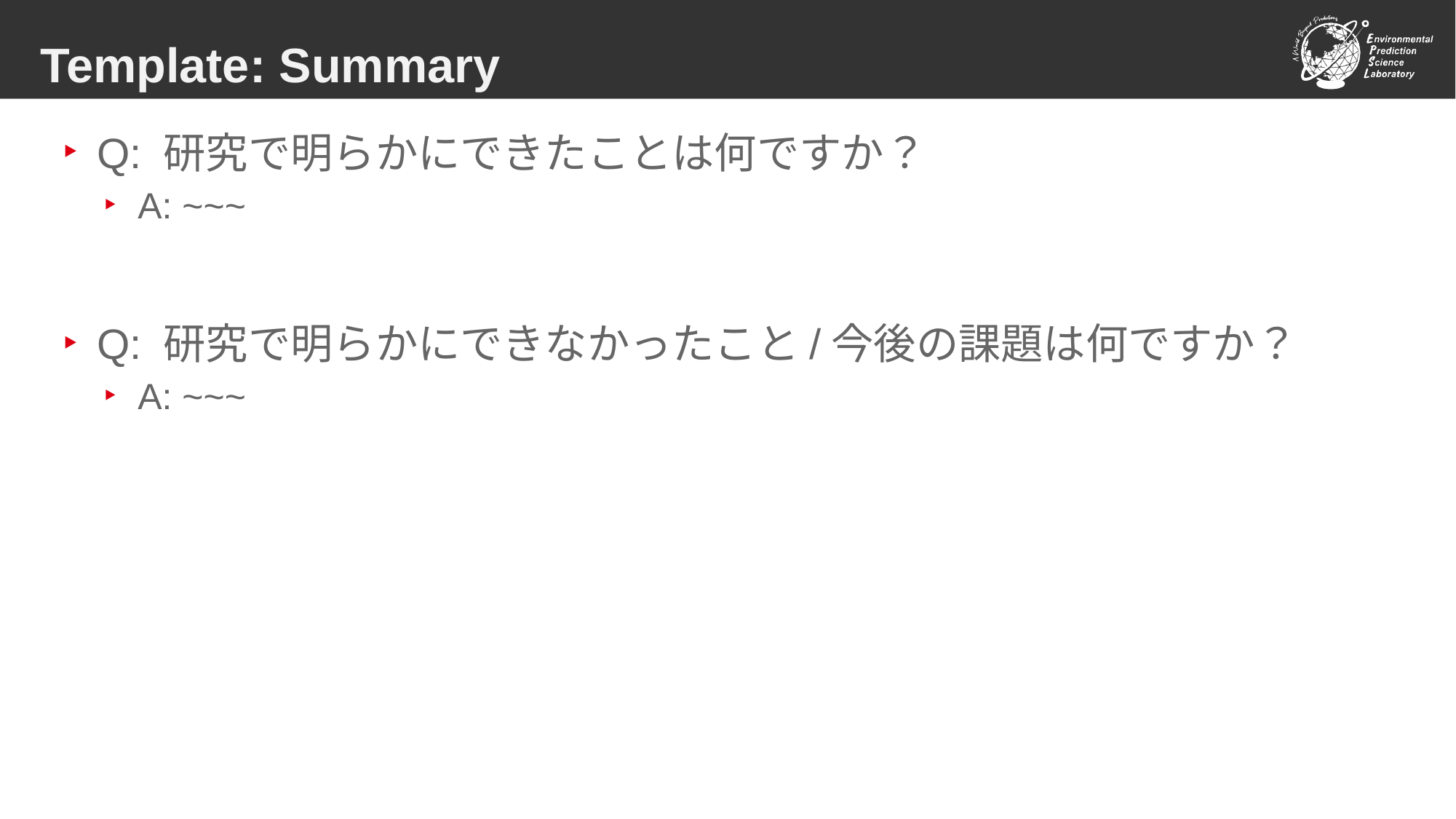

# Template: Summary
Q: 研究で明らかにできたことは何ですか？
A: ~~~

Q: 研究で明らかにできなかったこと/今後の課題は何ですか？
A: ~~~